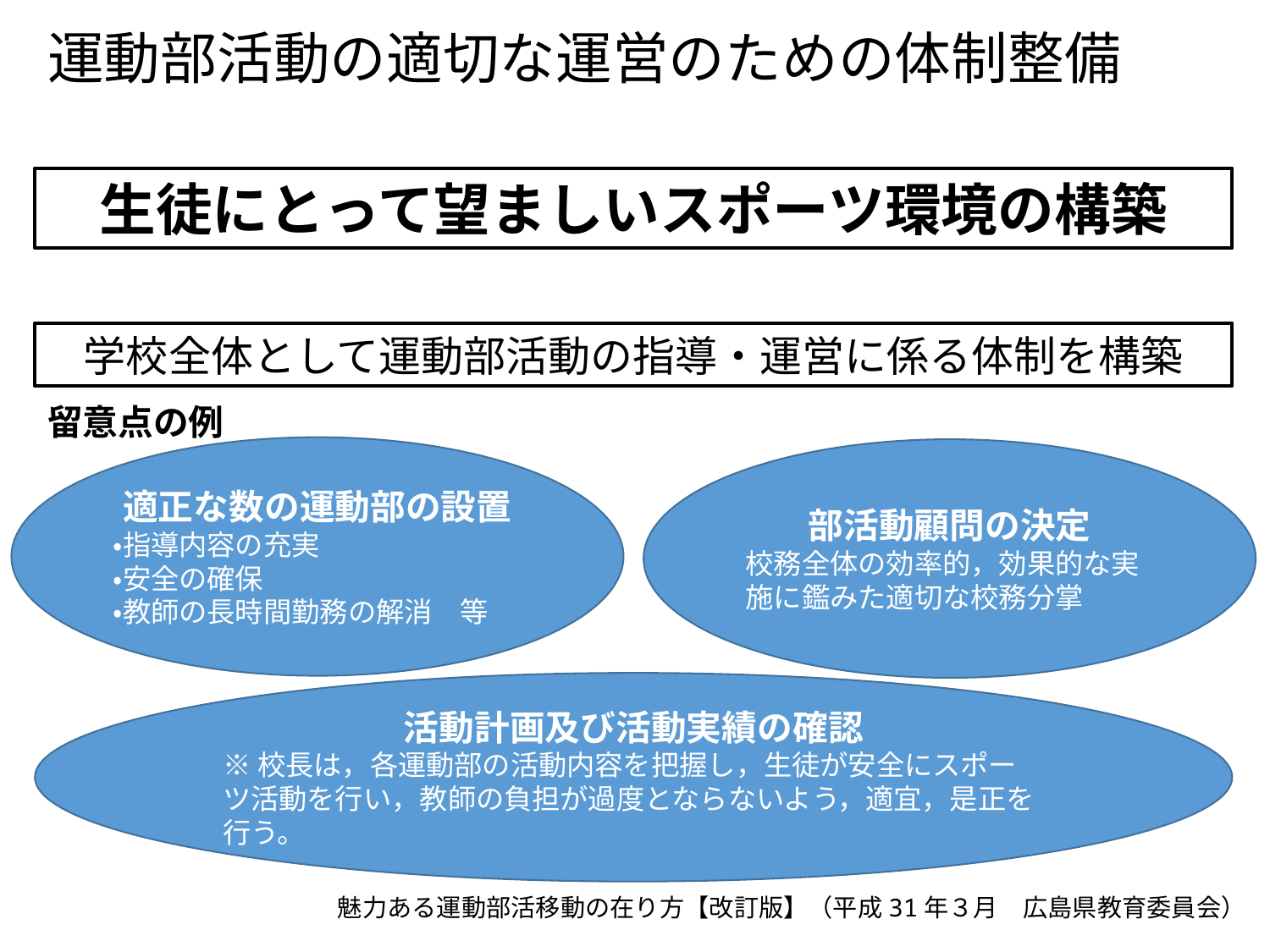

運動部活動の適切な運営のための体制整備
生徒にとって望ましいスポーツ環境の構築
学校全体として運動部活動の指導・運営に係る体制を構築
留意点の例
適正な数の運動部の設置
・指導内容の充実
・安全の確保
・教師の長時間勤務の解消　等
部活動顧問の決定
校務全体の効率的，効果的な実施に鑑みた適切な校務分掌
活動計画及び活動実績の確認
※校長は，各運動部の活動内容を把握し，生徒が安全にスポーツ活動を行い，教師の負担が過度とならないよう，適宜，是正を行う。
魅力ある運動部活移動の在り方【改訂版】（平成31年３月　広島県教育委員会）